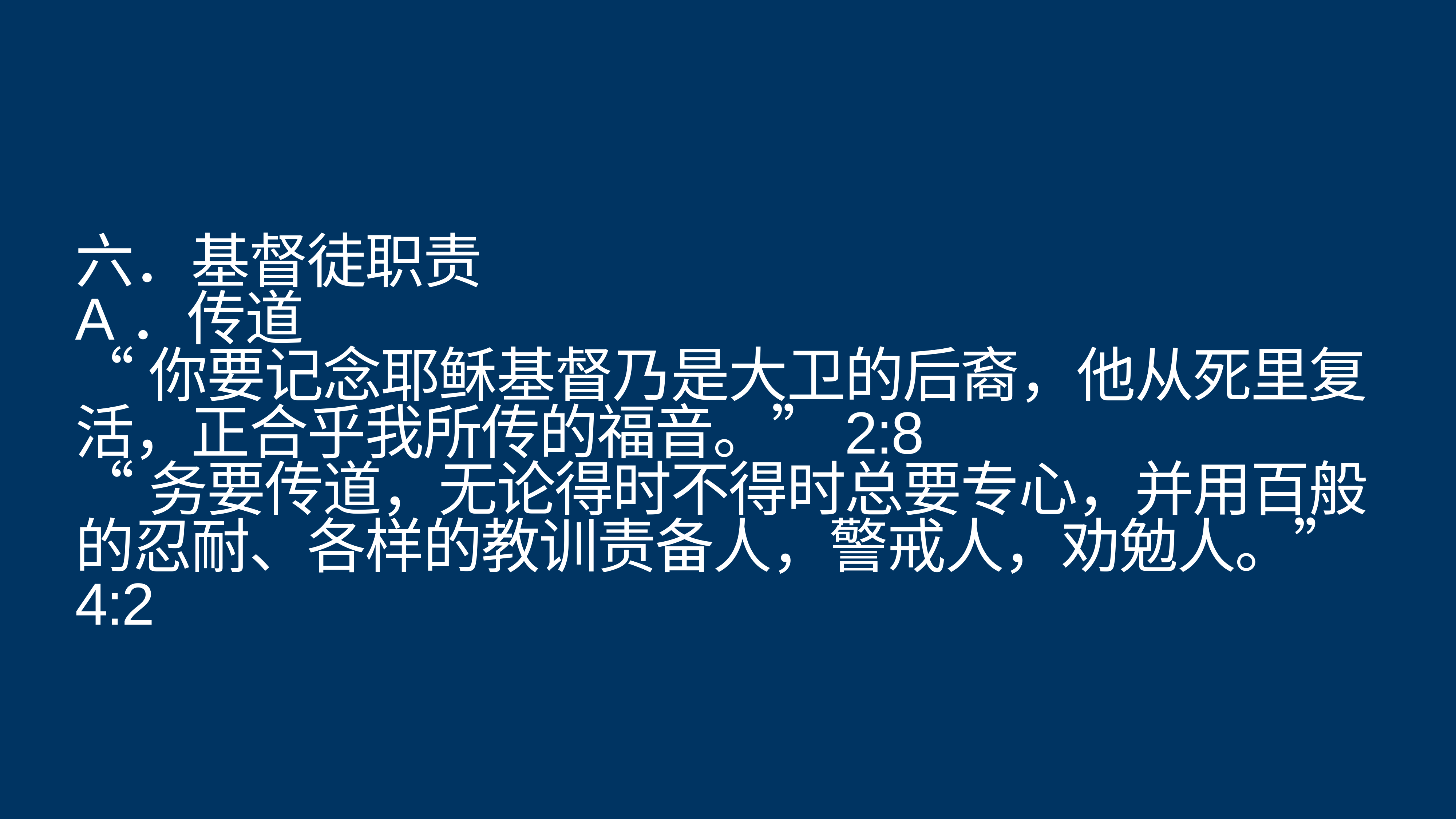

# 六．基督徒职责
A．传道
“你要记念耶稣基督乃是大卫的后裔，他从死里复活，正合乎我所传的福音。”2:8
“务要传道，无论得时不得时总要专心，并用百般的忍耐、各样的教训责备人，警戒人，劝勉人。” 4:2